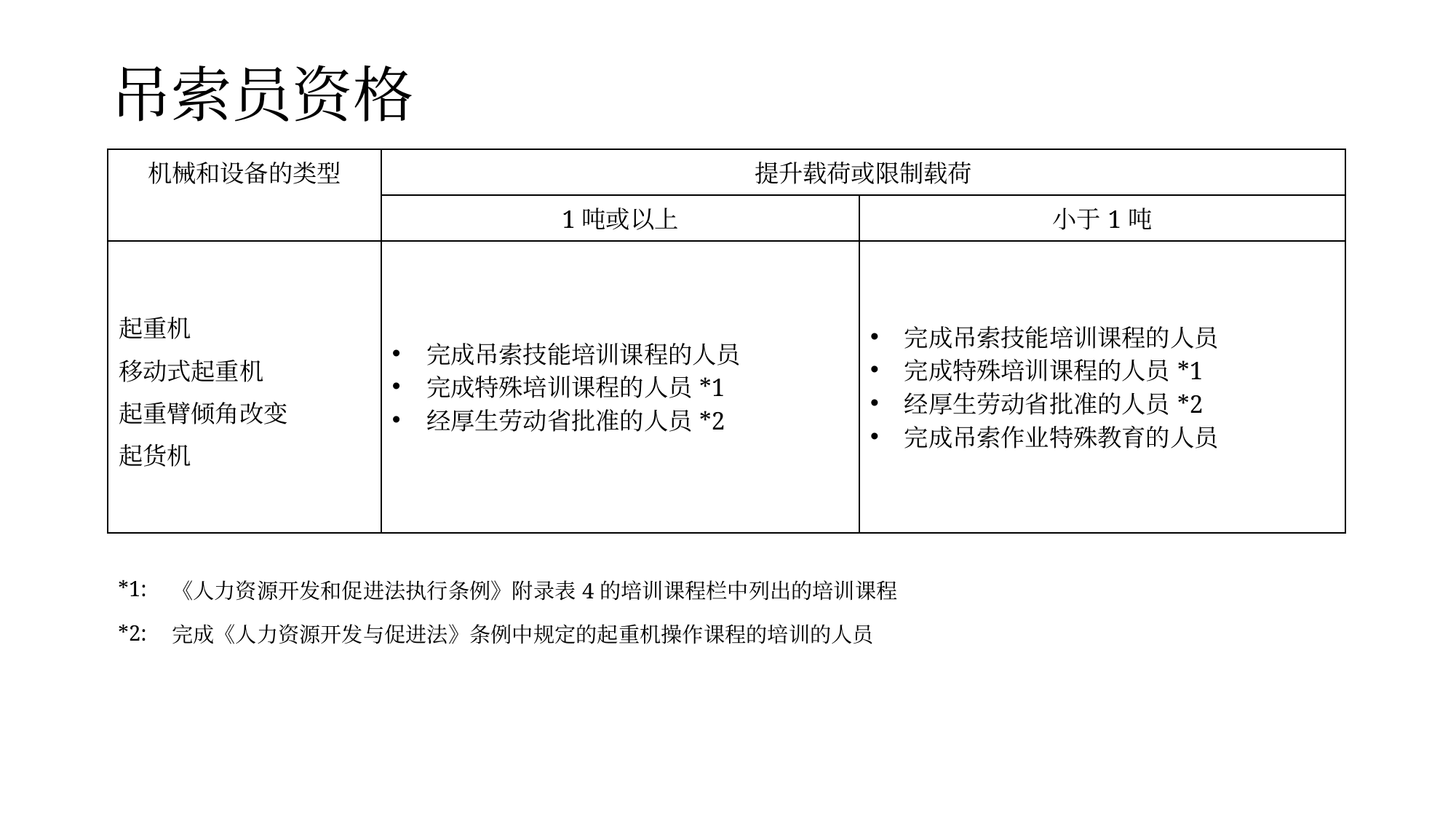

# 吊索员资格
| 机械和设备的类型 | 提升载荷或限制载荷 |  |
| --- | --- | --- |
|  | 1吨或以上 | 小于1吨 |
| 起重机 移动式起重机 起重臂倾角改变 起货机 | 完成吊索技能培训课程的人员 完成特殊培训课程的人员\*1 经厚生劳动省批准的人员\*2 | 完成吊索技能培训课程的人员 完成特殊培训课程的人员\*1 经厚生劳动省批准的人员\*2 完成吊索作业特殊教育的人员 |
| \*1: | 《人力资源开发和促进法执行条例》附录表4的培训课程栏中列出的培训课程 |
| --- | --- |
| \*2: | 完成《人力资源开发与促进法》条例中规定的起重机操作课程的培训的人员 |